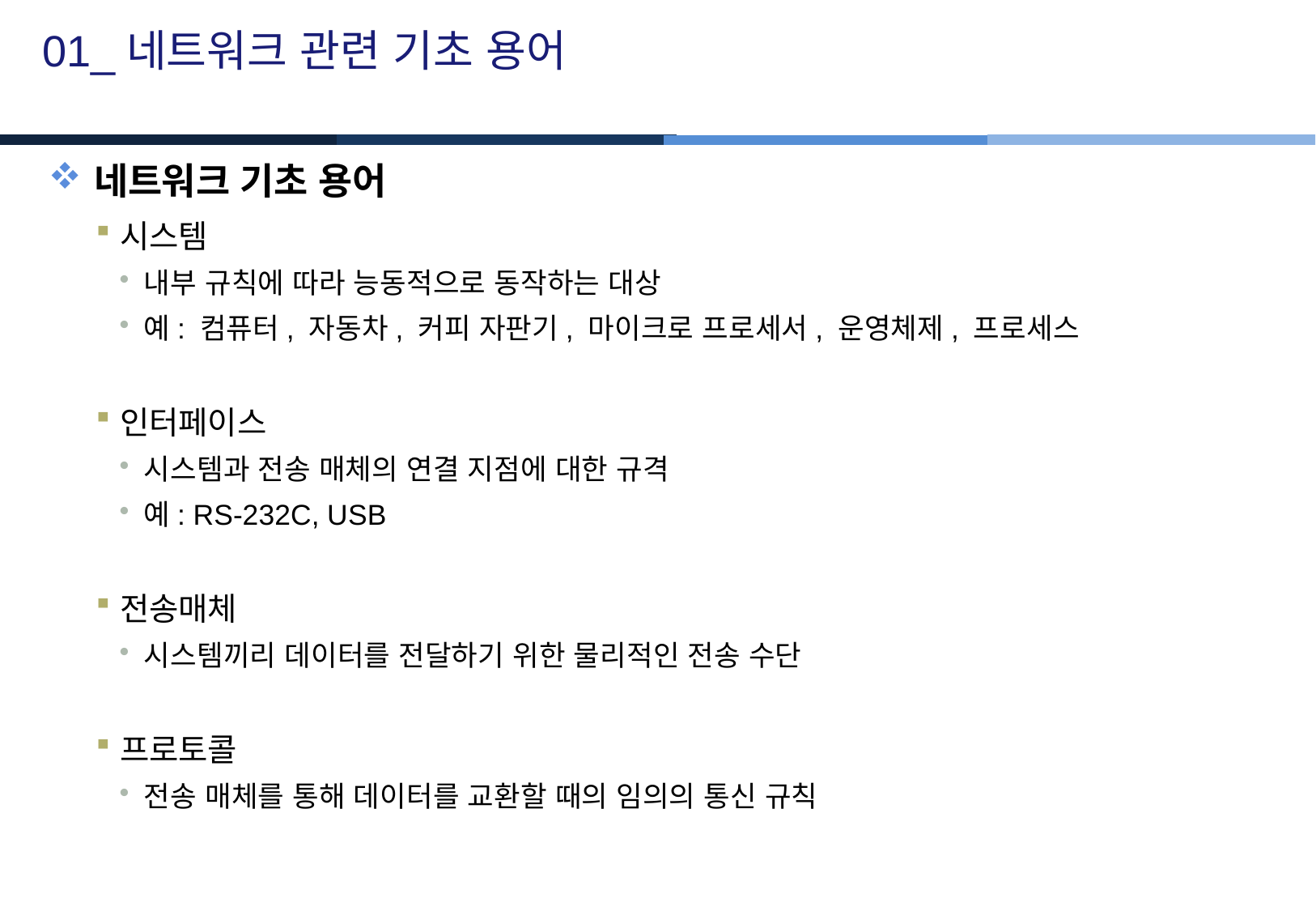

01_네트워크 관련 기초 용어
네트워크 기초 용어
시스템
내부 규칙에 따라 능동적으로 동작하는 대상
예: 컴퓨터, 자동차, 커피 자판기, 마이크로 프로세서, 운영체제, 프로세스

인터페이스
시스템과 전송 매체의 연결 지점에 대한 규격
예: RS-232C, USB

전송매체
시스템끼리 데이터를 전달하기 위한 물리적인 전송 수단

프로토콜
전송 매체를 통해 데이터를 교환할 때의 임의의 통신 규칙